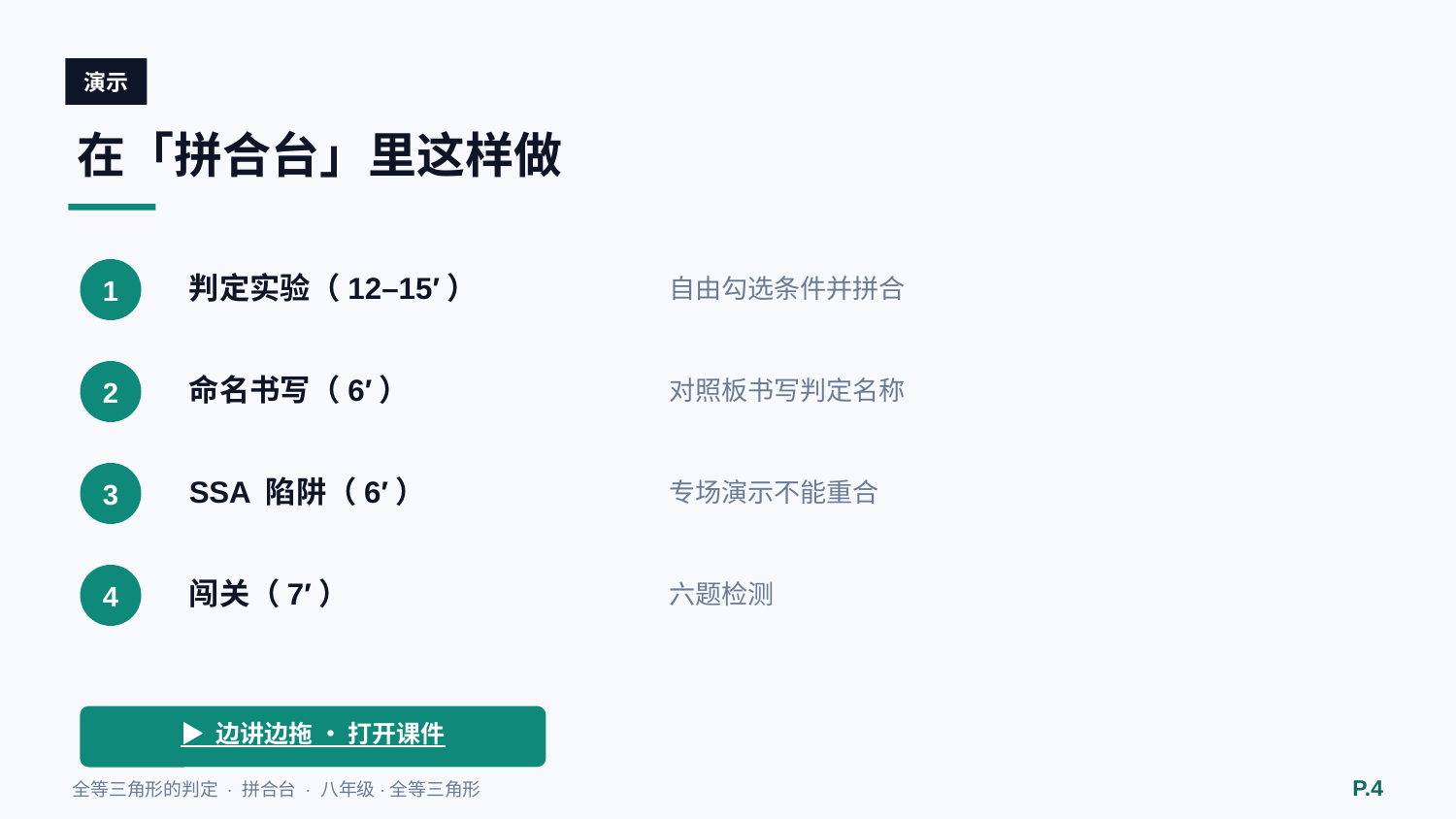

演示

在「拼合台」里这样做

判定实验（12–15′）
自由勾选条件并拼合

1
命名书写（6′）
对照板书写判定名称

2
SSA 陷阱（6′）
专场演示不能重合

3
闯关（7′）
六题检测

4
▶  边讲边拖 · 打开课件

P.4
全等三角形的判定 · 拼合台 · 八年级·全等三角形